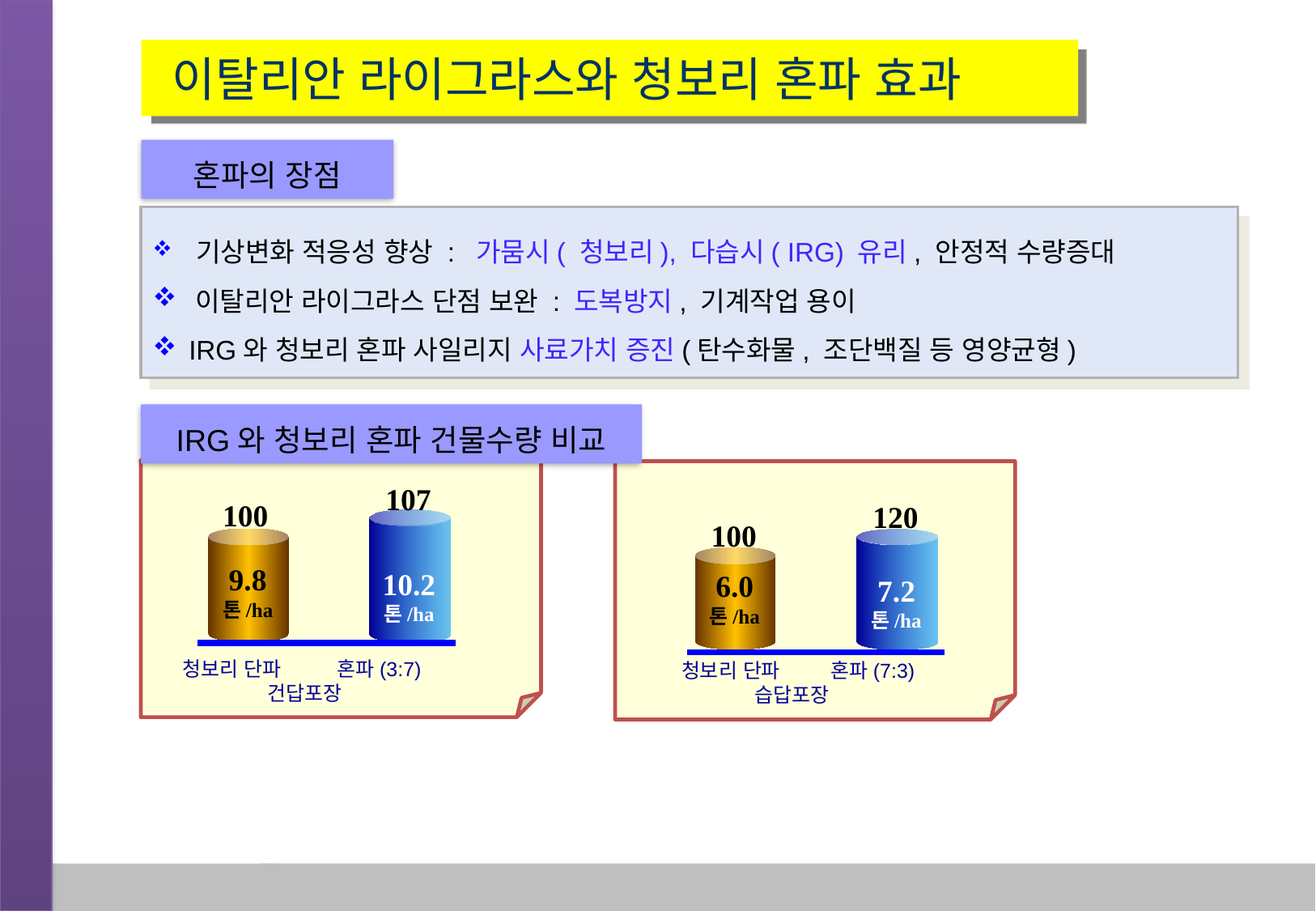

이탈리안 라이그라스와 청보리 혼파 효과

혼파의 장점
  기상변화 적응성 향상 :  가뭄시( 청보리), 다습시( IRG) 유리, 안정적 수량증대
 이탈리안 라이그라스 단점 보완 : 도복방지, 기계작업 용이
 IRG와 청보리 혼파 사일리지 사료가치 증진(탄수화물, 조단백질 등 영양균형)

IRG와 청보리 혼파 건물수량 비교

107
100
120

100

9.8
톤/ha
10.2
톤/ha
6.0
톤/ha
7.2
톤/ha
   청보리 단파          혼파(3:7)
                  건답포장
    청보리 단파         혼파(7:3)
                 습답포장